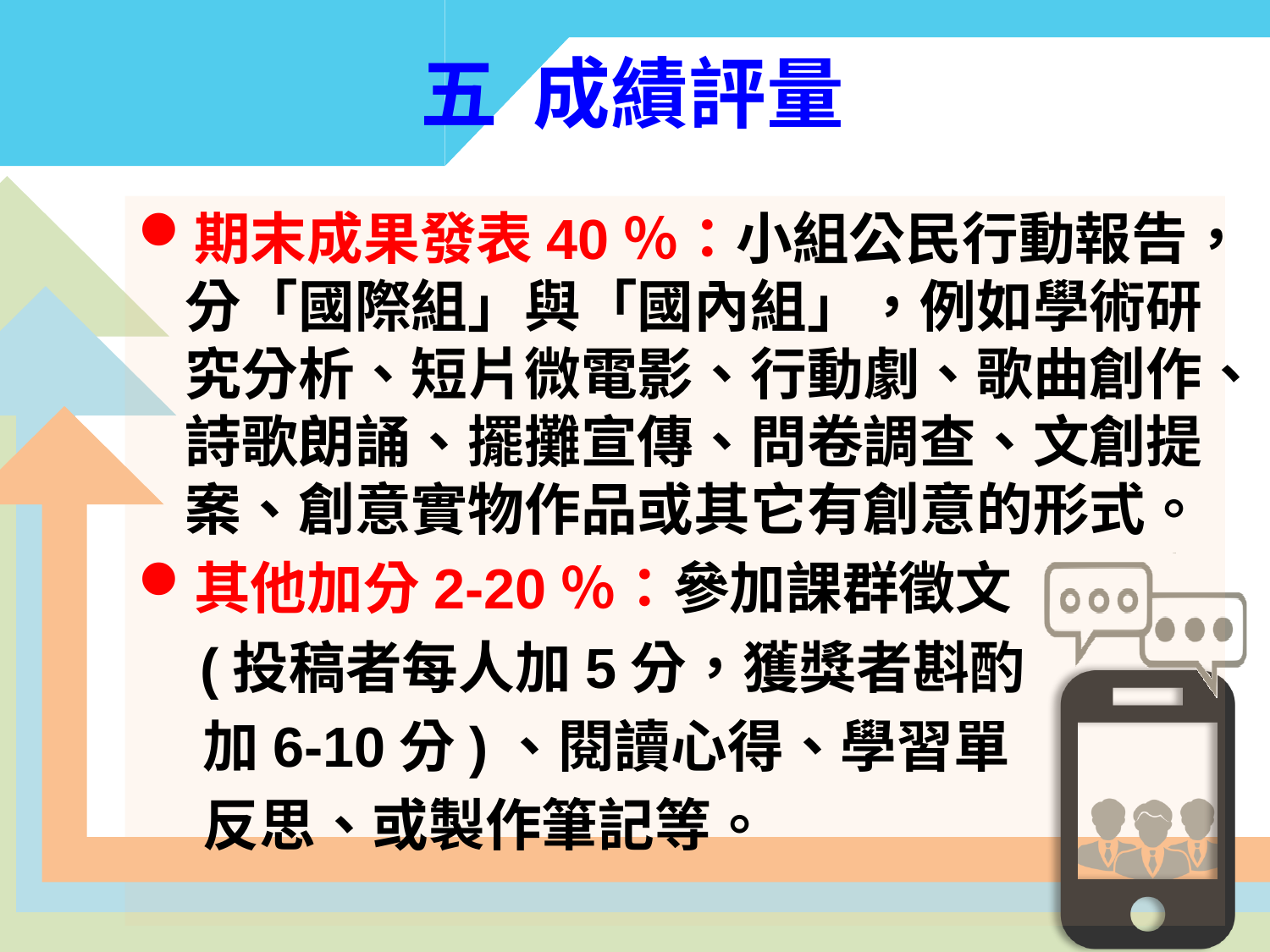

五  成績評量
期末成果發表40％：小組公民行動報告，分「國際組」與「國內組」，例如學術研究分析、短片微電影、行動劇、歌曲創作、詩歌朗誦、擺攤宣傳、問卷調查、文創提案、創意實物作品或其它有創意的形式。
其他加分2-20％：參加課群徵文
    (投稿者每人加5分，獲獎者斟酌
    加6-10分)、閱讀心得、學習單
    反思、或製作筆記等。